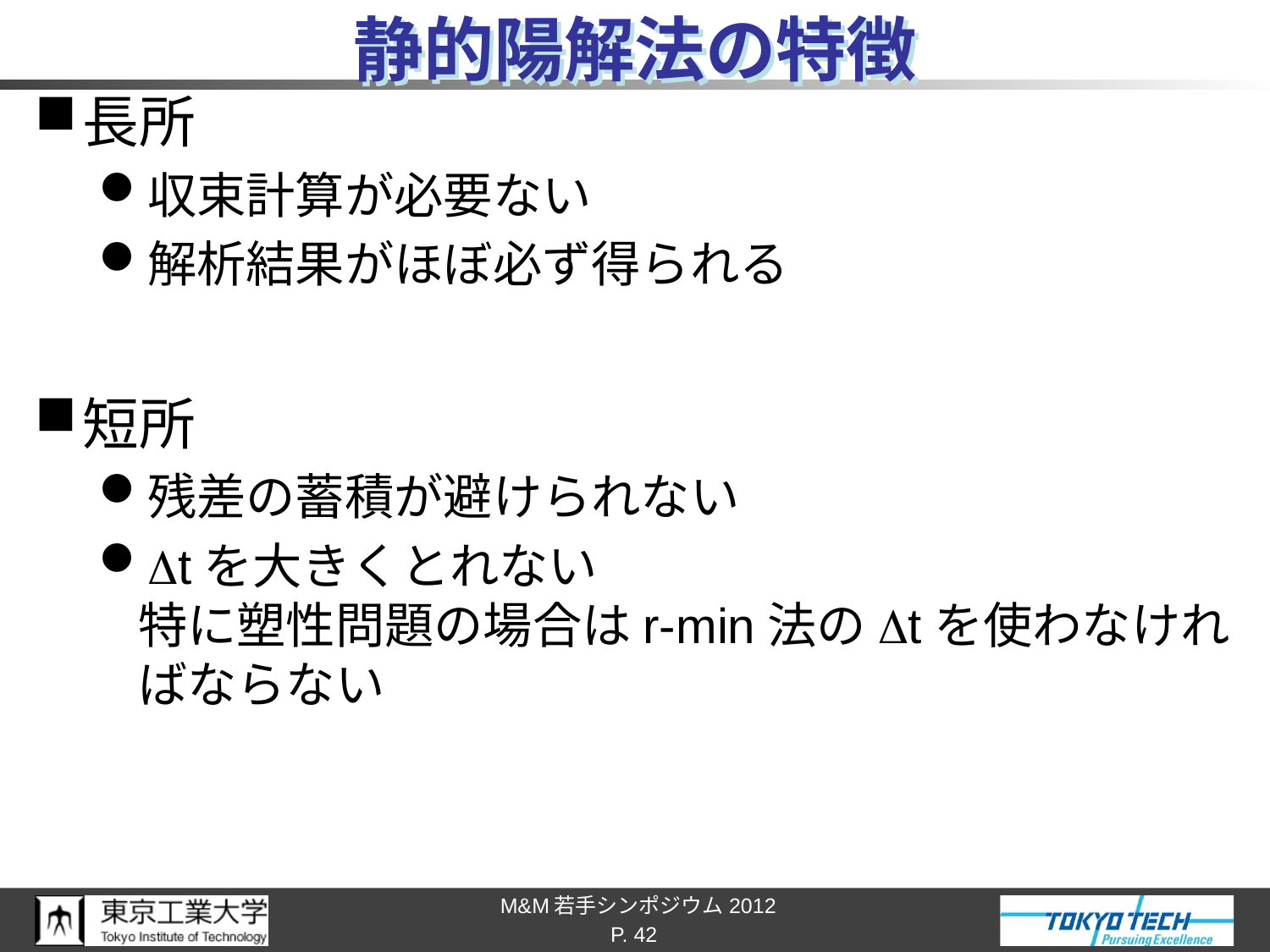

# 静的陽解法の特徴
長所
収束計算が必要ない
解析結果がほぼ必ず得られる

短所
残差の蓄積が避けられない
Δtを大きくとれない
特に塑性問題の場合はr-min法のΔtを使わなければならない
P. 42